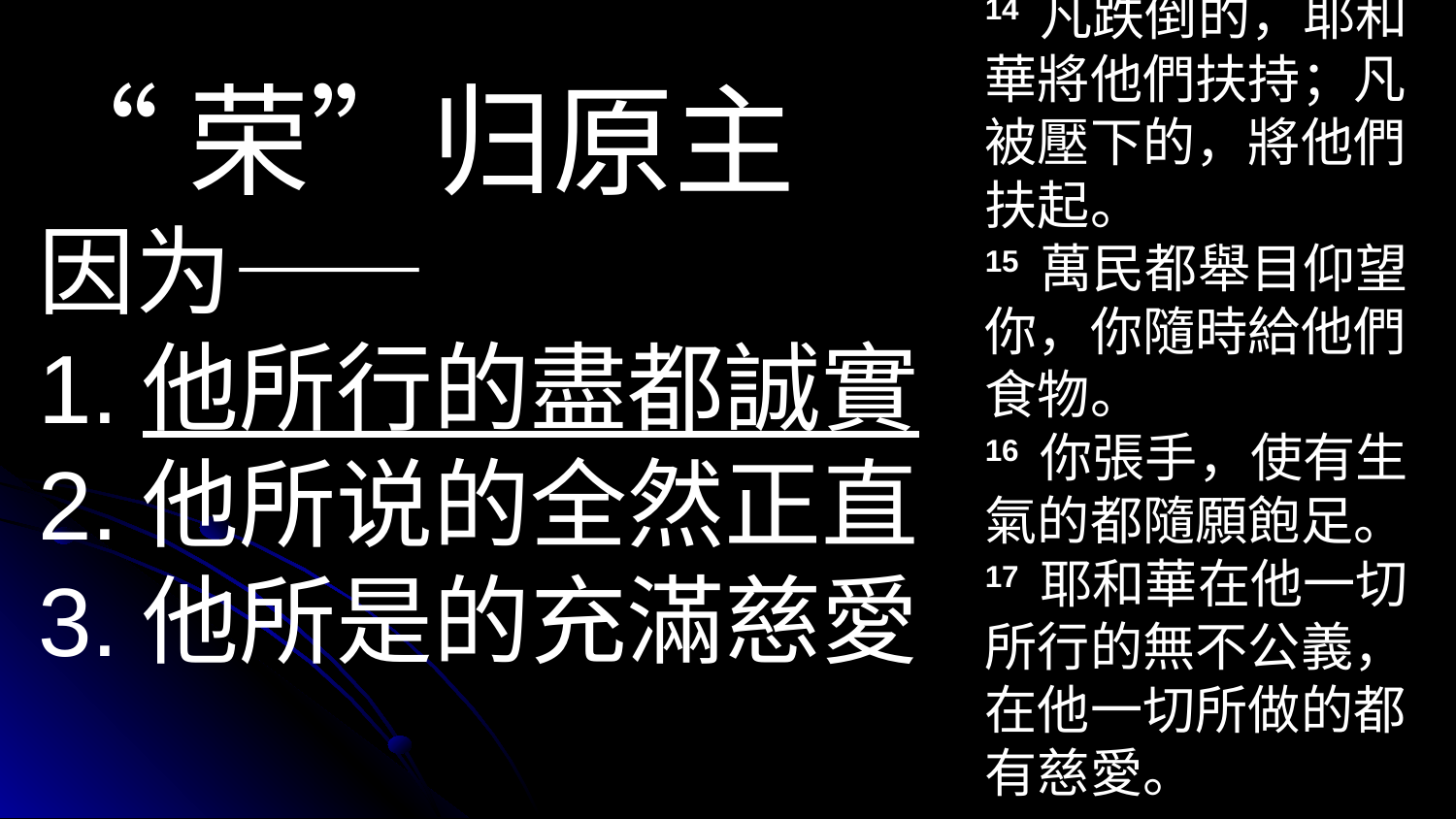

14 凡跌倒的，耶和華將他們扶持；凡被壓下的，將他們扶起。
15 萬民都舉目仰望你，你隨時給他們食物。
16 你張手，使有生氣的都隨願飽足。
17 耶和華在他一切所行的無不公義，在他一切所做的都有慈愛。
“荣”归原主
因为——
1.他所行的盡都誠實
2.他所说的全然正直
3.他所是的充滿慈愛